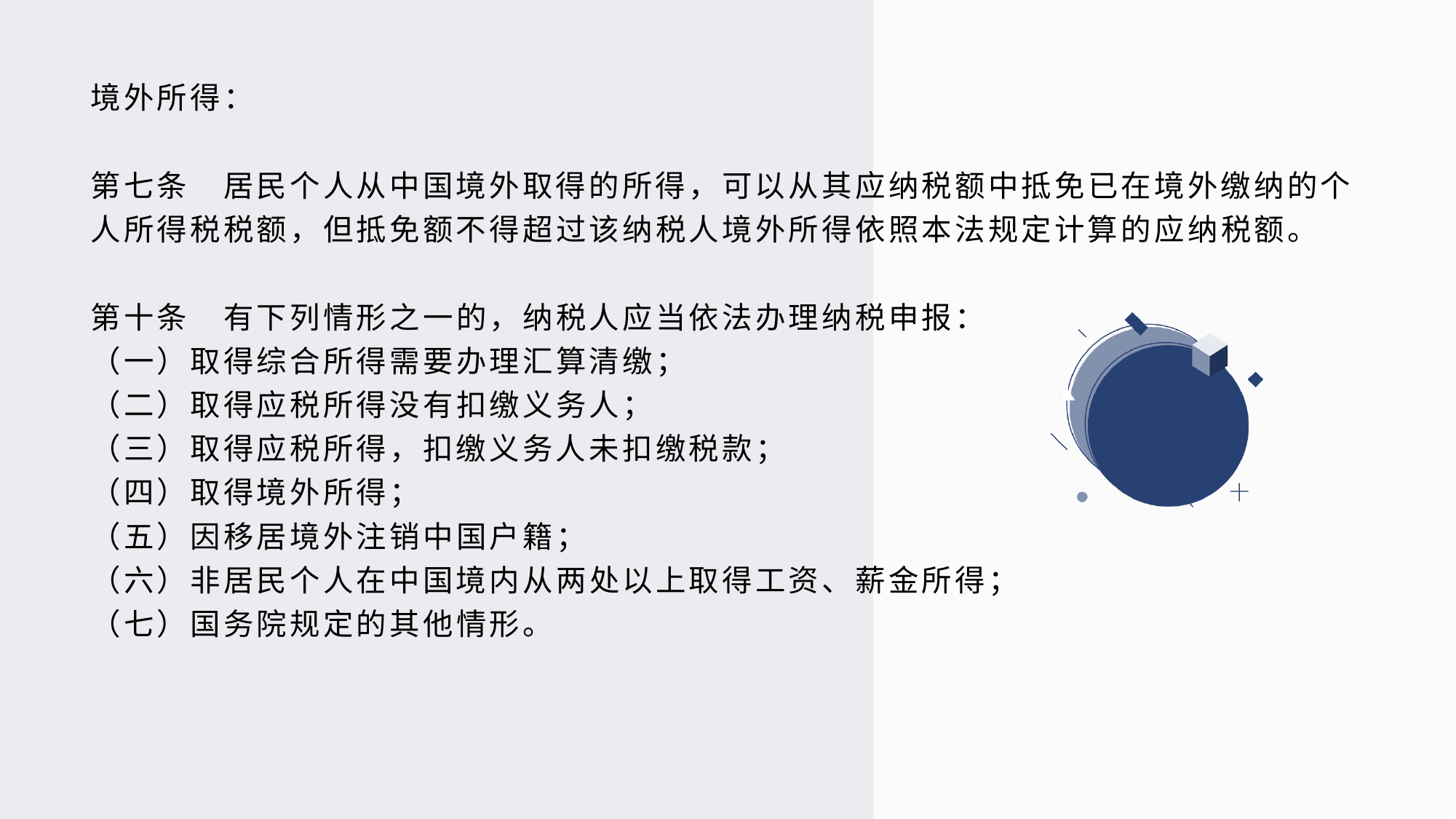

# 境外所得： 第七条　居民个人从中国境外取得的所得，可以从其应纳税额中抵免已在境外缴纳的个人所得税税额，但抵免额不得超过该纳税人境外所得依照本法规定计算的应纳税额。 第十条　有下列情形之一的，纳税人应当依法办理纳税申报： （一）取得综合所得需要办理汇算清缴； （二）取得应税所得没有扣缴义务人； （三）取得应税所得，扣缴义务人未扣缴税款； （四）取得境外所得； （五）因移居境外注销中国户籍； （六）非居民个人在中国境内从两处以上取得工资、薪金所得； （七）国务院规定的其他情形。